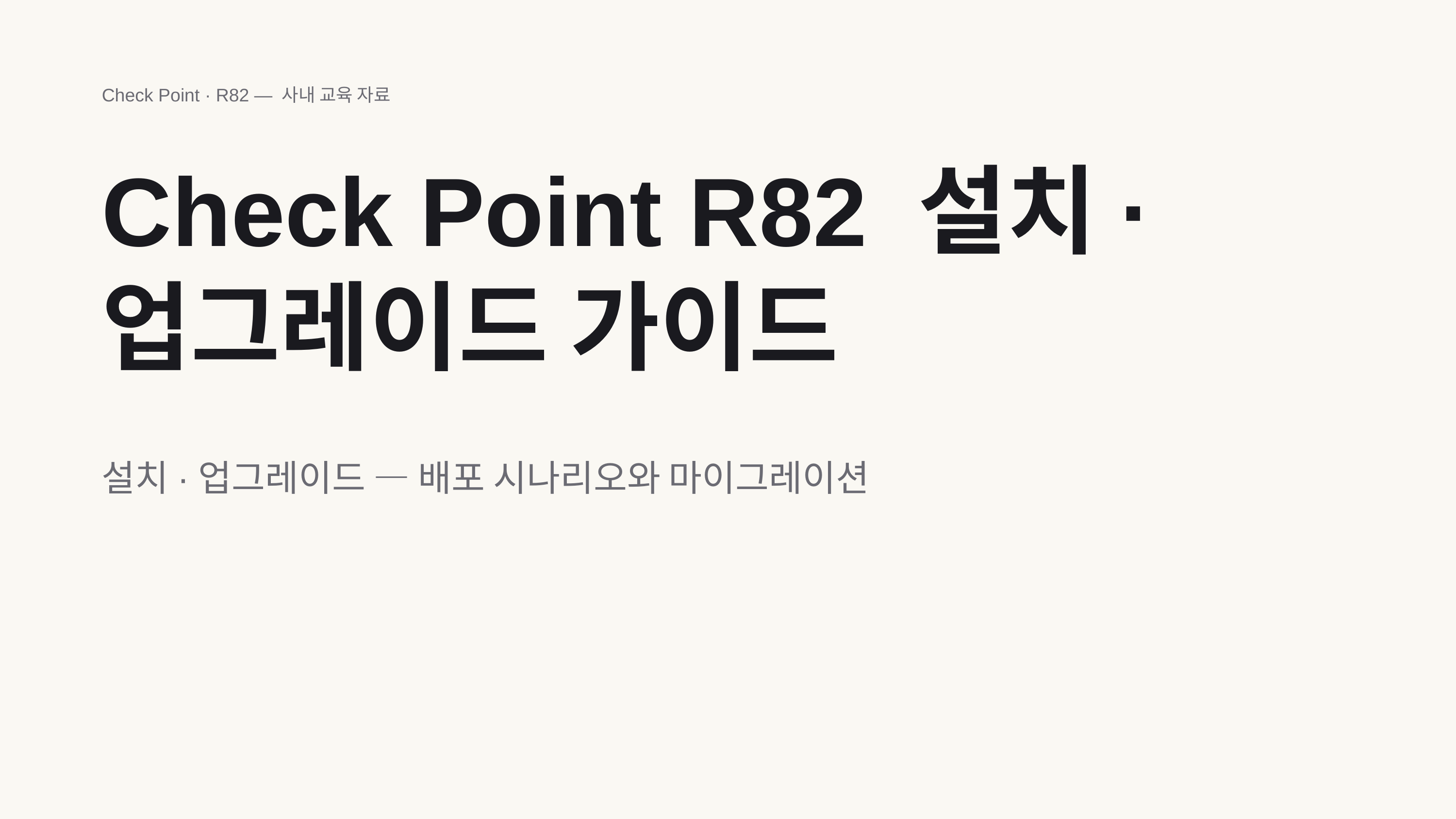

Check Point · R82 — 사내 교육 자료
Check Point R82 설치·업그레이드 가이드
설치·업그레이드 — 배포 시나리오와 마이그레이션